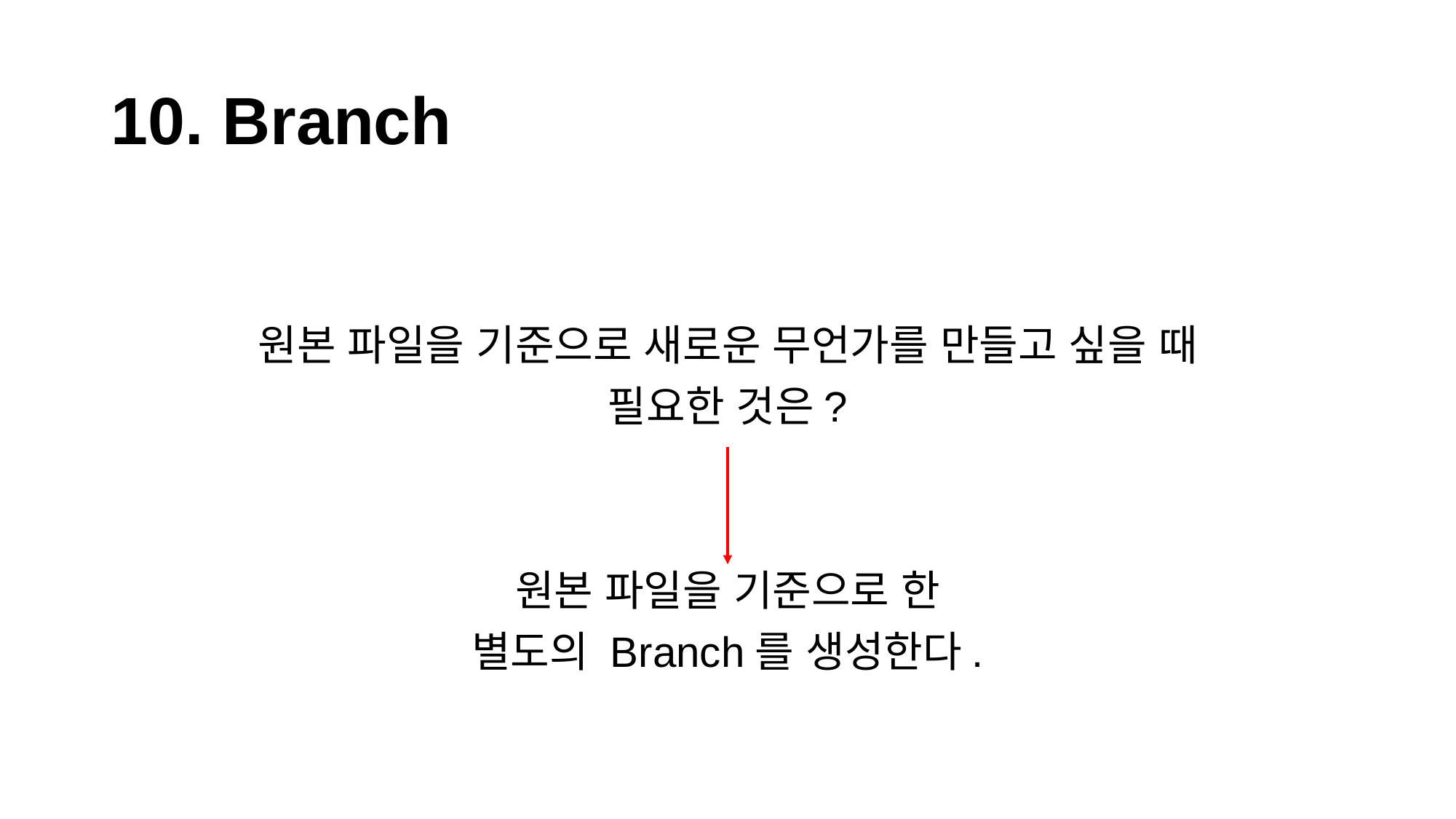

# 10. Branch
원본 파일을 기준으로 새로운 무언가를 만들고 싶을 때
필요한 것은?
원본 파일을 기준으로 한
별도의 Branch를 생성한다.